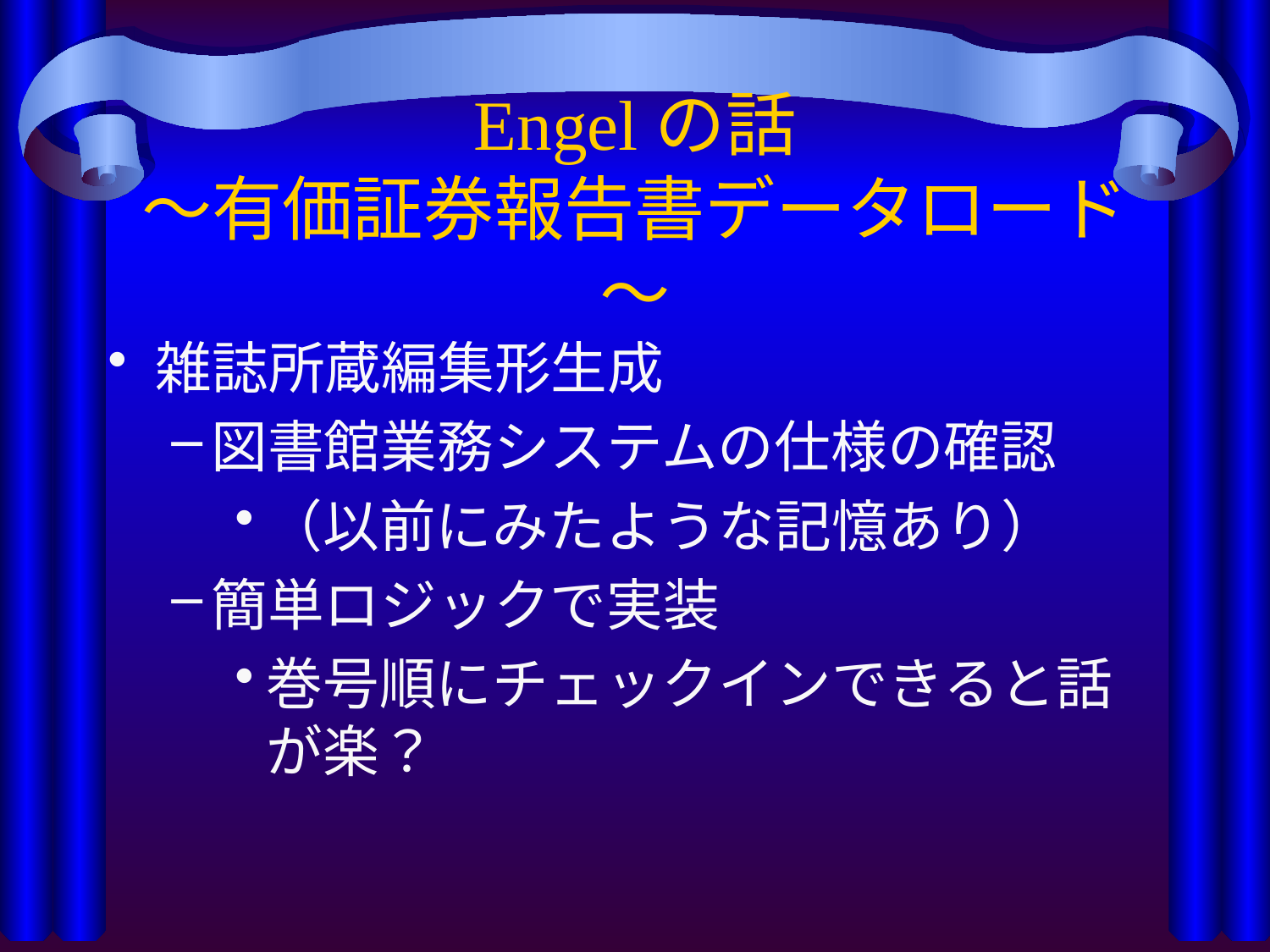

# Engelの話 ～有価証券報告書データロード～
雑誌所蔵編集形生成
図書館業務システムの仕様の確認
（以前にみたような記憶あり）
簡単ロジックで実装
巻号順にチェックインできると話が楽？